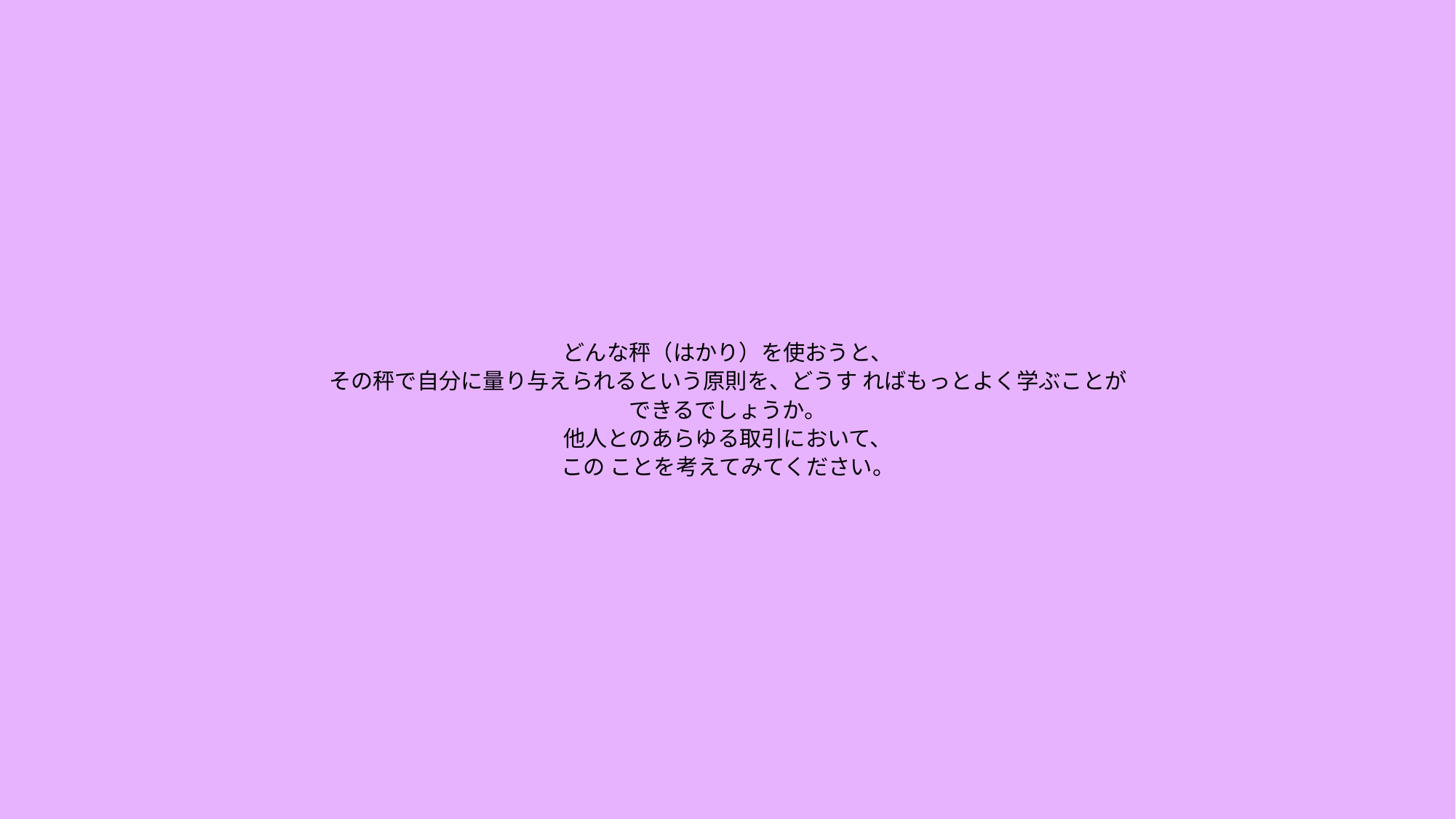

# どんな秤（はかり）を使おうと、 その秤で自分に量り与えられるという原則を、どうす ればもっとよく学ぶことが できるでしょうか。 他人とのあらゆる取引において、 この ことを考えてみてください。